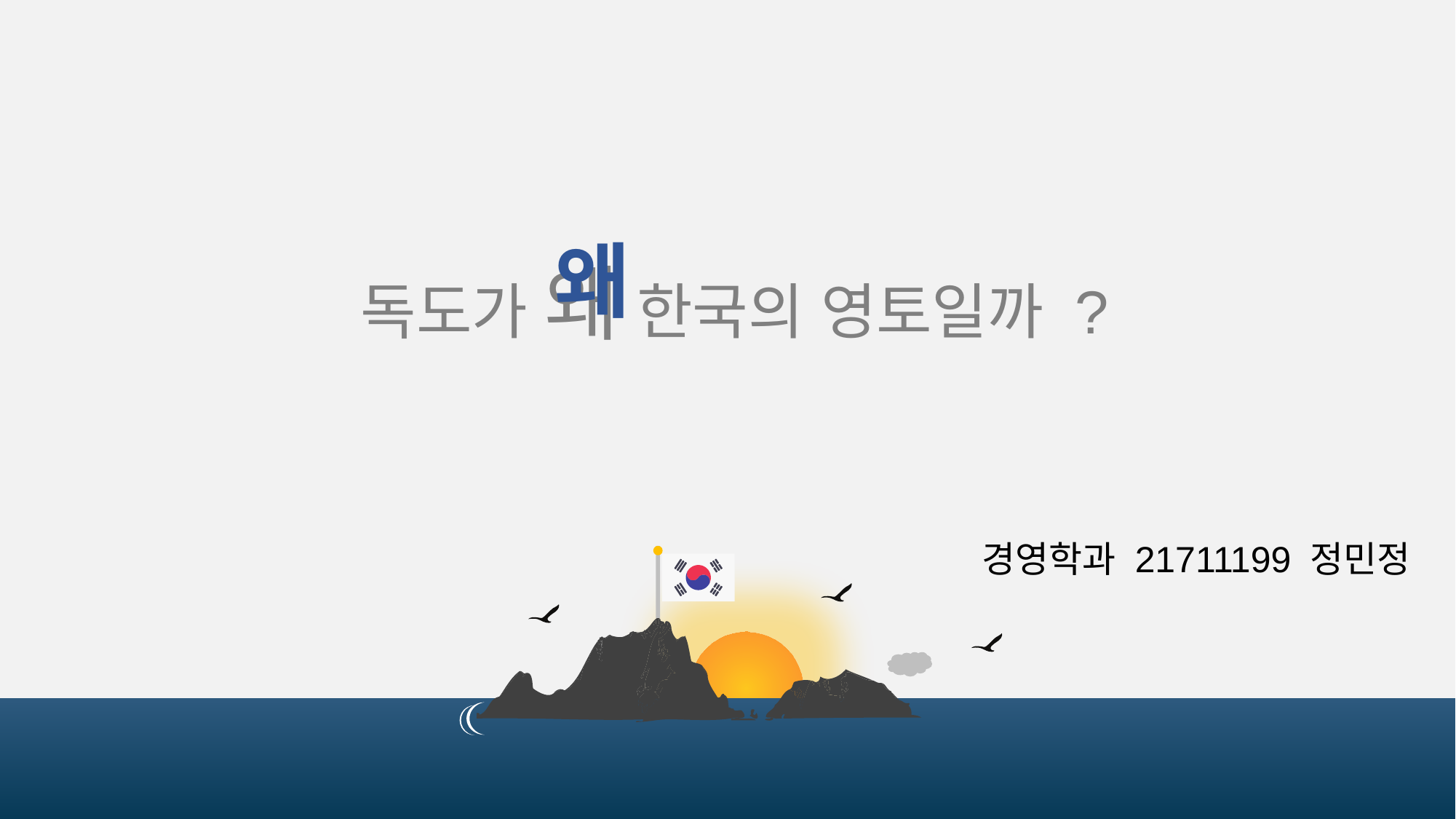

독도가 왜 한국의 영토일까 ?
왜
경영학과 21711199 정민정